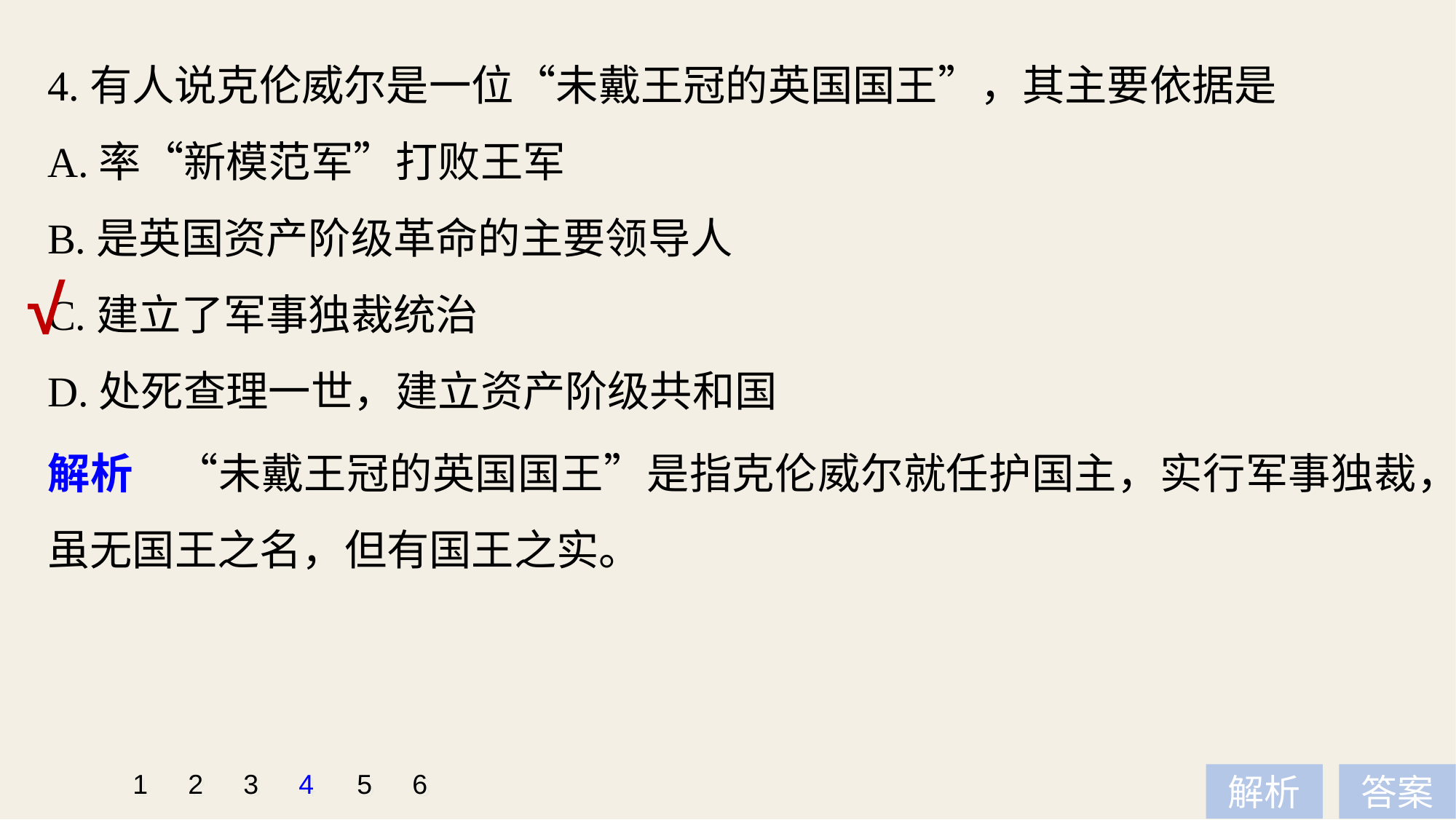

4.有人说克伦威尔是一位“未戴王冠的英国国王”，其主要依据是
A.率“新模范军”打败王军
B.是英国资产阶级革命的主要领导人
C.建立了军事独裁统治
D.处死查理一世，建立资产阶级共和国
√
解析　“未戴王冠的英国国王”是指克伦威尔就任护国主，实行军事独裁，虽无国王之名，但有国王之实。
1
2
3
4
5
6
解析
答案